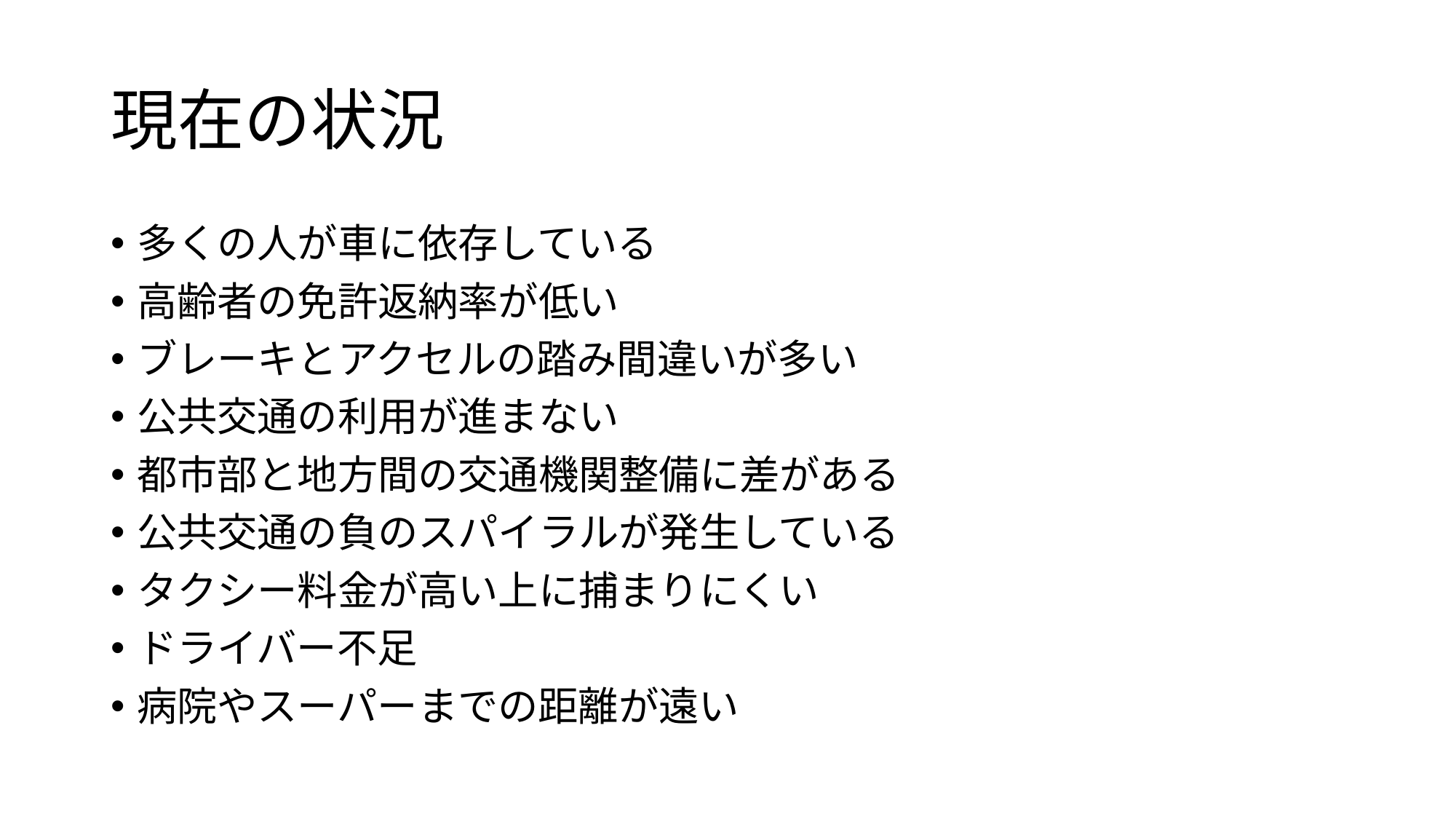

# 現在の状況
多くの人が車に依存している
高齢者の免許返納率が低い
ブレーキとアクセルの踏み間違いが多い
公共交通の利用が進まない
都市部と地方間の交通機関整備に差がある
公共交通の負のスパイラルが発生している
タクシー料金が高い上に捕まりにくい
ドライバー不足
病院やスーパーまでの距離が遠い